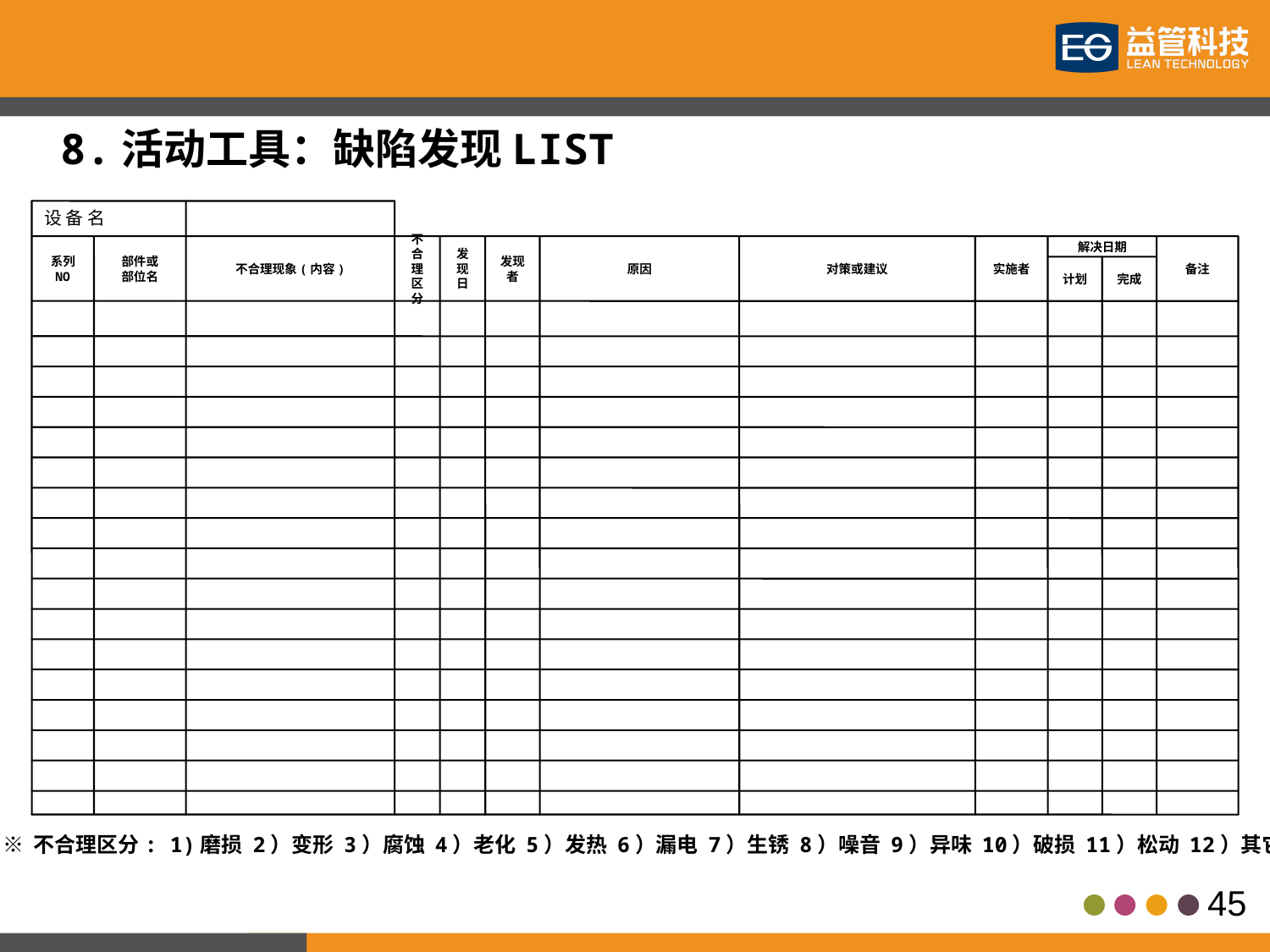

8.活动工具：缺陷发现LIST
设 备 名

系列
NO

部件或
部位名

不合理现象(内容)
不合
理区
分
发现
日

发现
者

原因

对策或建议

实施者

解决日期

备注

计划

完成

※ 不合理区分: 1)磨损 2）变形 3）腐蚀 4）老化 5）发热 6）漏电 7）生锈 8）噪音 9）异味 10）破损 11）松动 12）其它